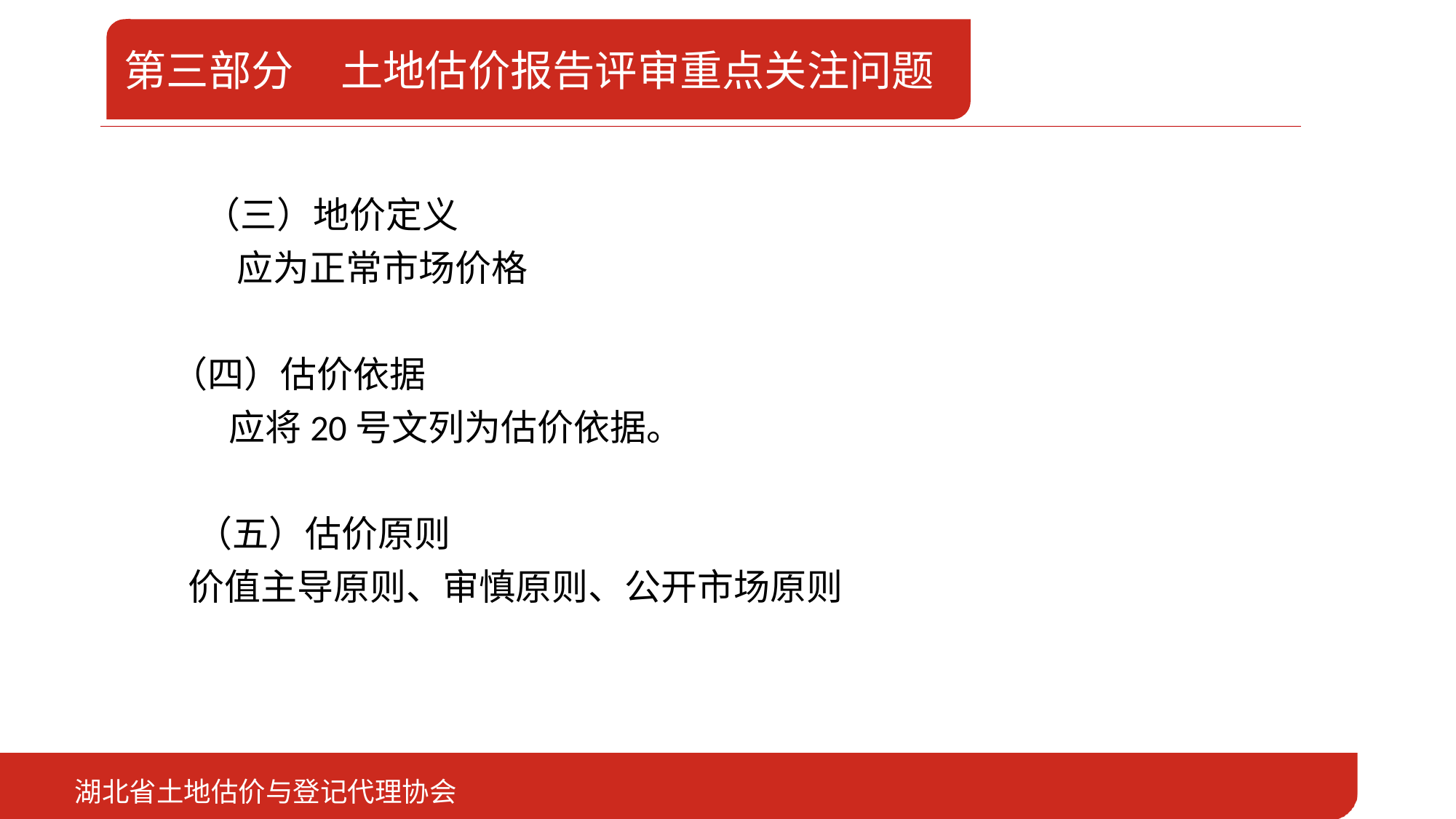

第三部分     土地估价报告评审重点关注问题
# 二、存量房（已领取产权证）抵押
       （三）地价定义
           应为正常市场价格

   （四）估价依据
          应将20号文列为估价依据。

      （五）估价原则
     价值主导原则、审慎原则、公开市场原则
9